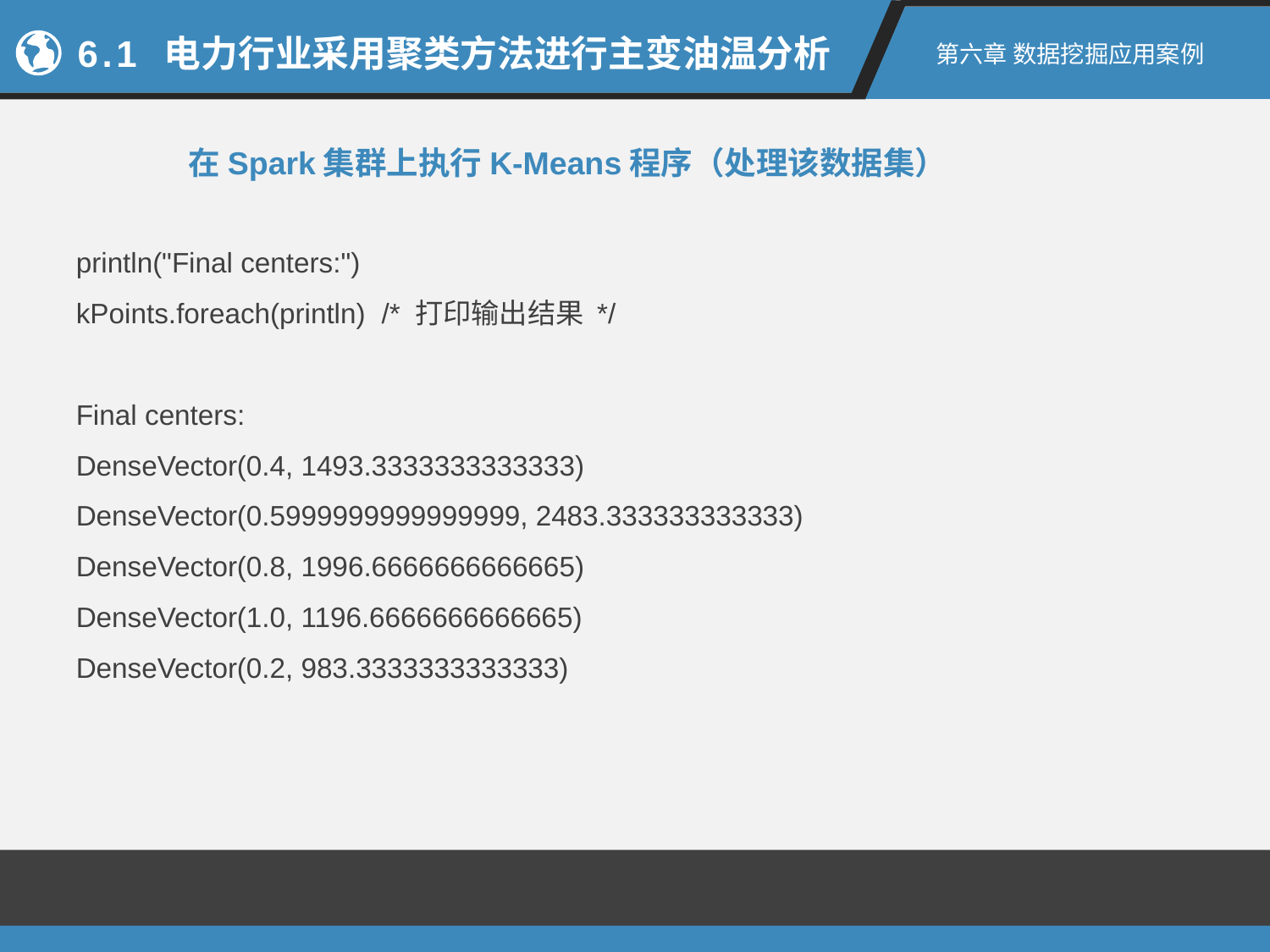

6.1 电力行业采用聚类方法进行主变油温分析

第六章 数据挖掘应用案例
在Spark集群上执行K-Means程序（处理该数据集）
println("Final centers:")
kPoints.foreach(println)  /* 打印输出结果 */

Final centers:
DenseVector(0.4, 1493.3333333333333)
DenseVector(0.5999999999999999, 2483.333333333333)
DenseVector(0.8, 1996.6666666666665)
DenseVector(1.0, 1196.6666666666665)
DenseVector(0.2, 983.3333333333333)